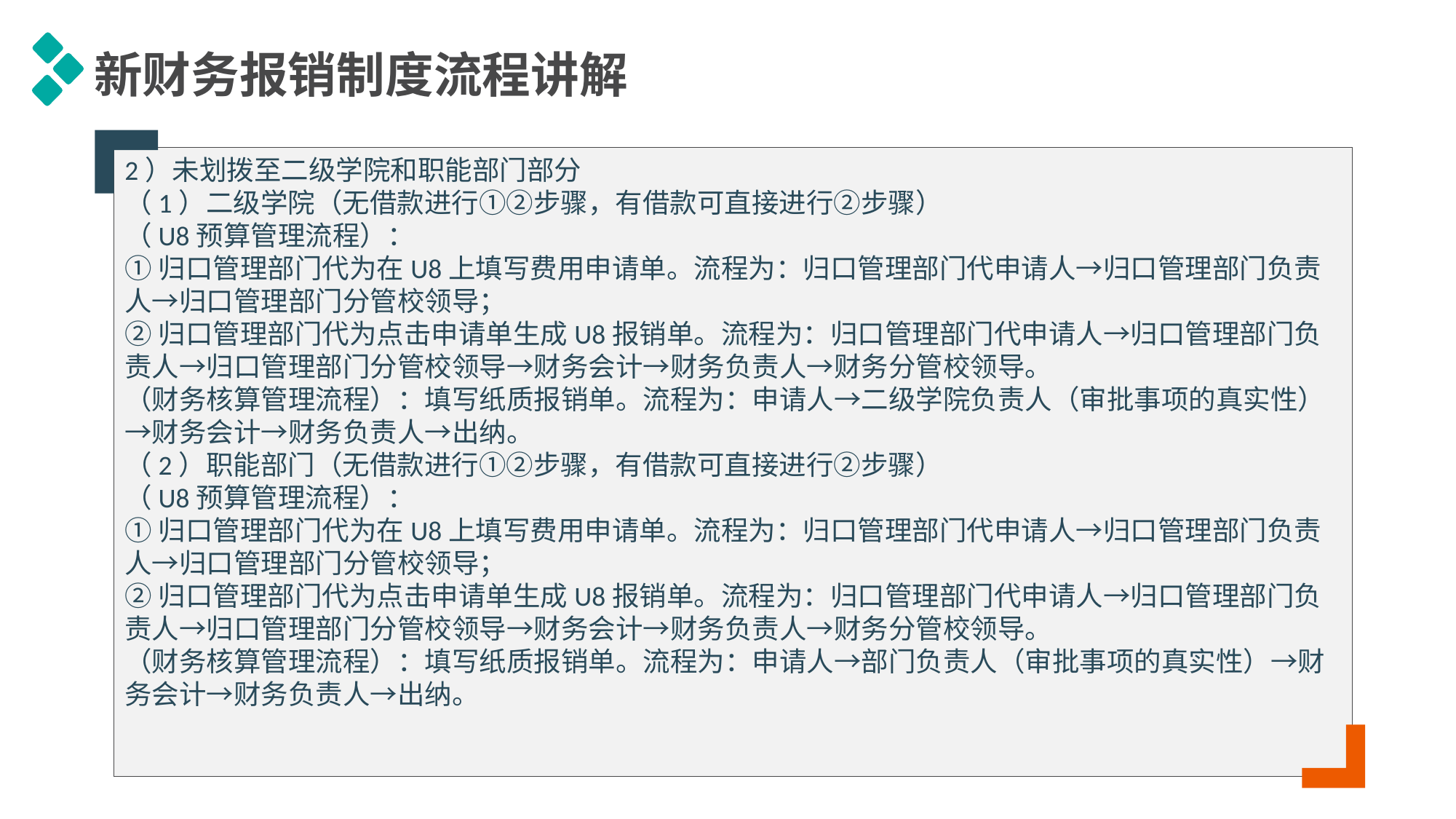

新财务报销制度流程讲解

2）未划拨至二级学院和职能部门部分
（1）二级学院（无借款进行①②步骤，有借款可直接进行②步骤）
（U8预算管理流程）：
①归口管理部门代为在U8上填写费用申请单。流程为：归口管理部门代申请人→归口管理部门负责人→归口管理部门分管校领导；
②归口管理部门代为点击申请单生成U8报销单。流程为：归口管理部门代申请人→归口管理部门负责人→归口管理部门分管校领导→财务会计→财务负责人→财务分管校领导。
（财务核算管理流程）：填写纸质报销单。流程为：申请人→二级学院负责人（审批事项的真实性）→财务会计→财务负责人→出纳。
（2）职能部门（无借款进行①②步骤，有借款可直接进行②步骤）
（U8预算管理流程）：
①归口管理部门代为在U8上填写费用申请单。流程为：归口管理部门代申请人→归口管理部门负责人→归口管理部门分管校领导；
②归口管理部门代为点击申请单生成U8报销单。流程为：归口管理部门代申请人→归口管理部门负责人→归口管理部门分管校领导→财务会计→财务负责人→财务分管校领导。
（财务核算管理流程）：填写纸质报销单。流程为：申请人→部门负责人（审批事项的真实性）→财务会计→财务负责人→出纳。